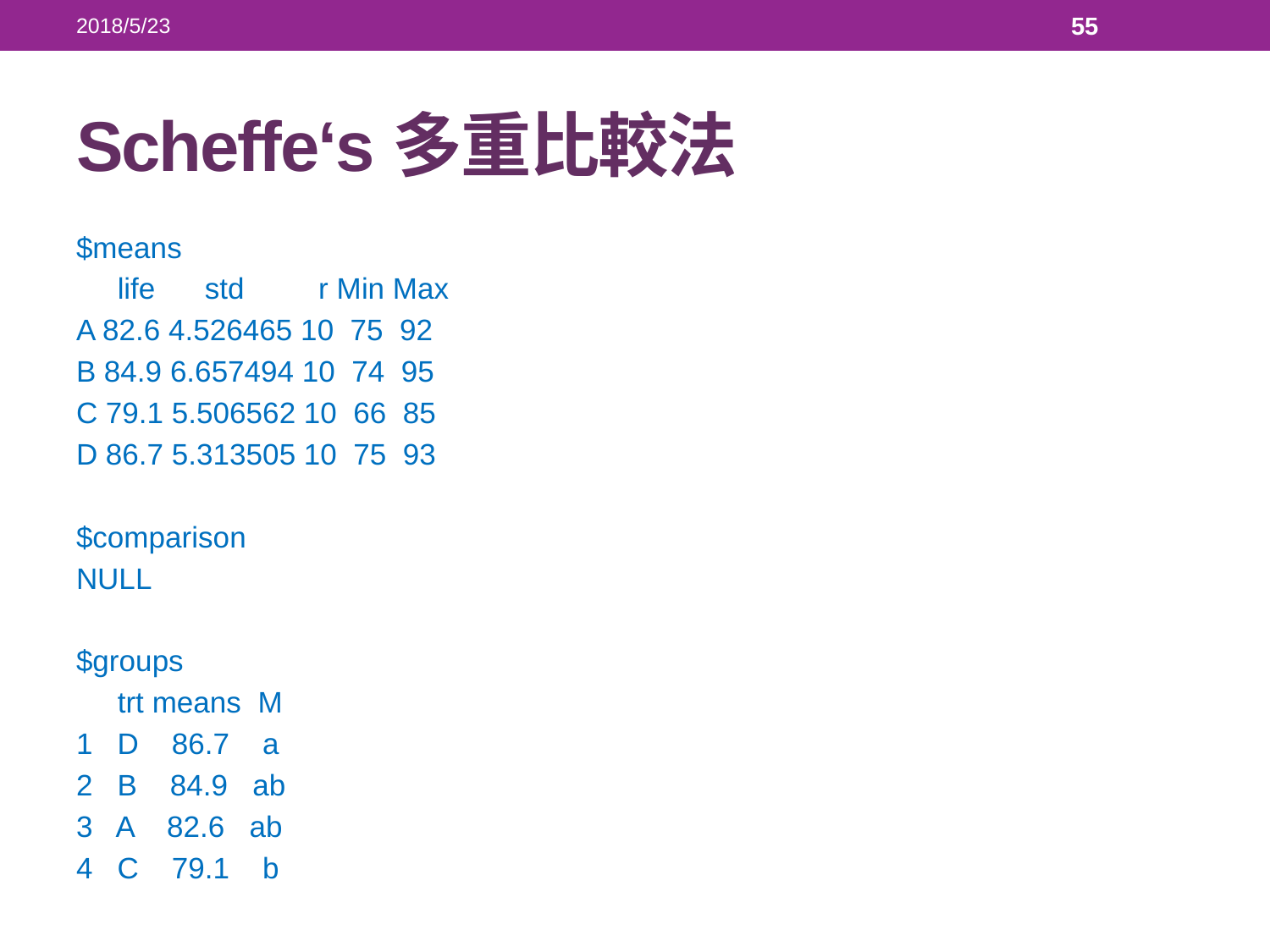

2018/5/23
55
# Scheffe‘s多重比較法
$means
     life      std         r Min Max
A 82.6 4.526465 10  75  92
B 84.9 6.657494 10  74  95
C 79.1 5.506562 10  66  85
D 86.7 5.313505 10  75  93

$comparison
NULL

$groups
     trt means  M
1   D    86.7    a
2   B    84.9   ab
3   A    82.6   ab
4   C    79.1    b